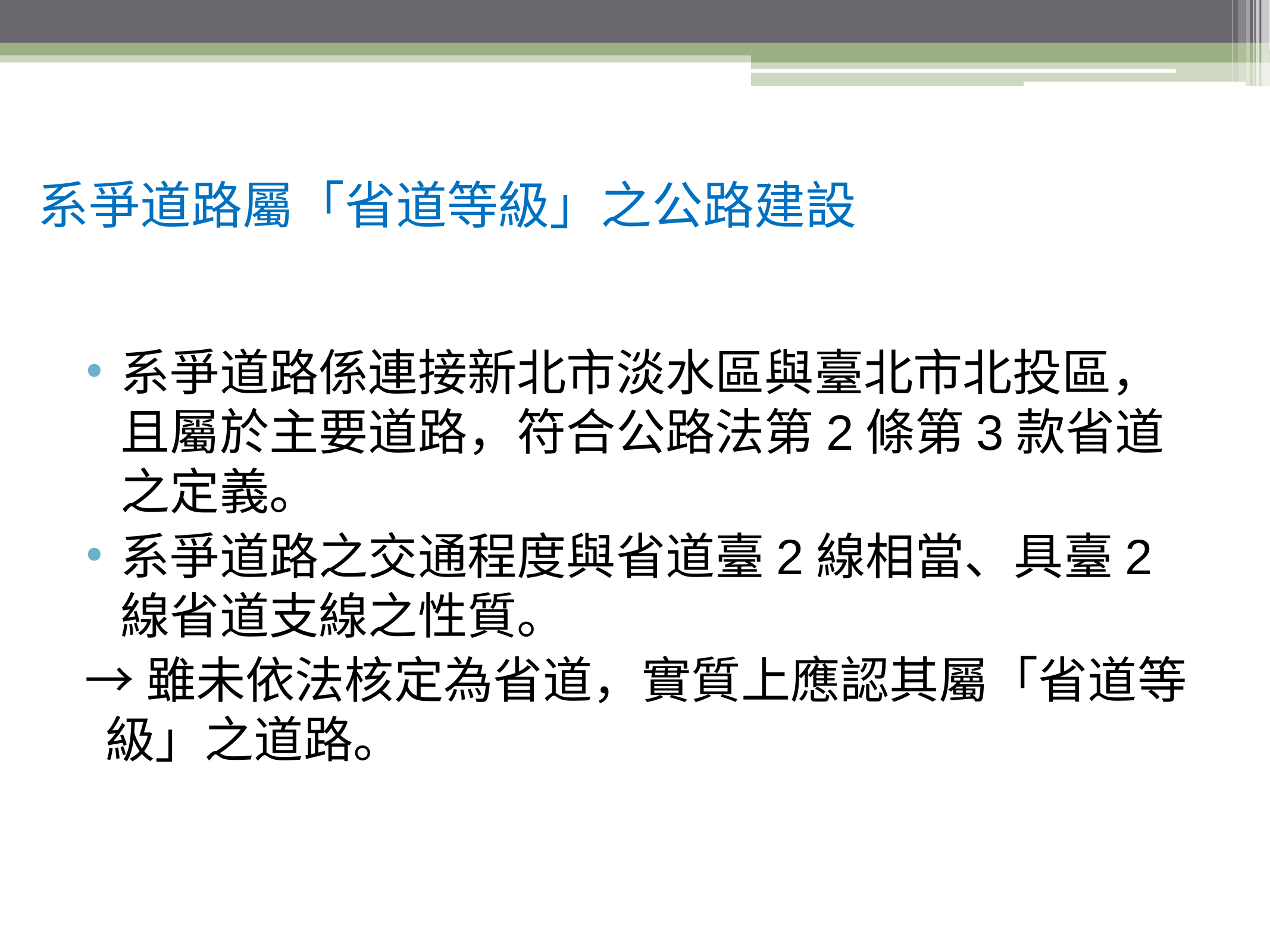

# 系爭道路屬「省道等級」之公路建設

系爭道路係連接新北市淡水區與臺北市北投區，且屬於主要道路，符合公路法第2條第3款省道之定義。
系爭道路之交通程度與省道臺2線相當、具臺2 線省道支線之性質。
→雖未依法核定為省道，實質上應認其屬「省道等級」之道路。